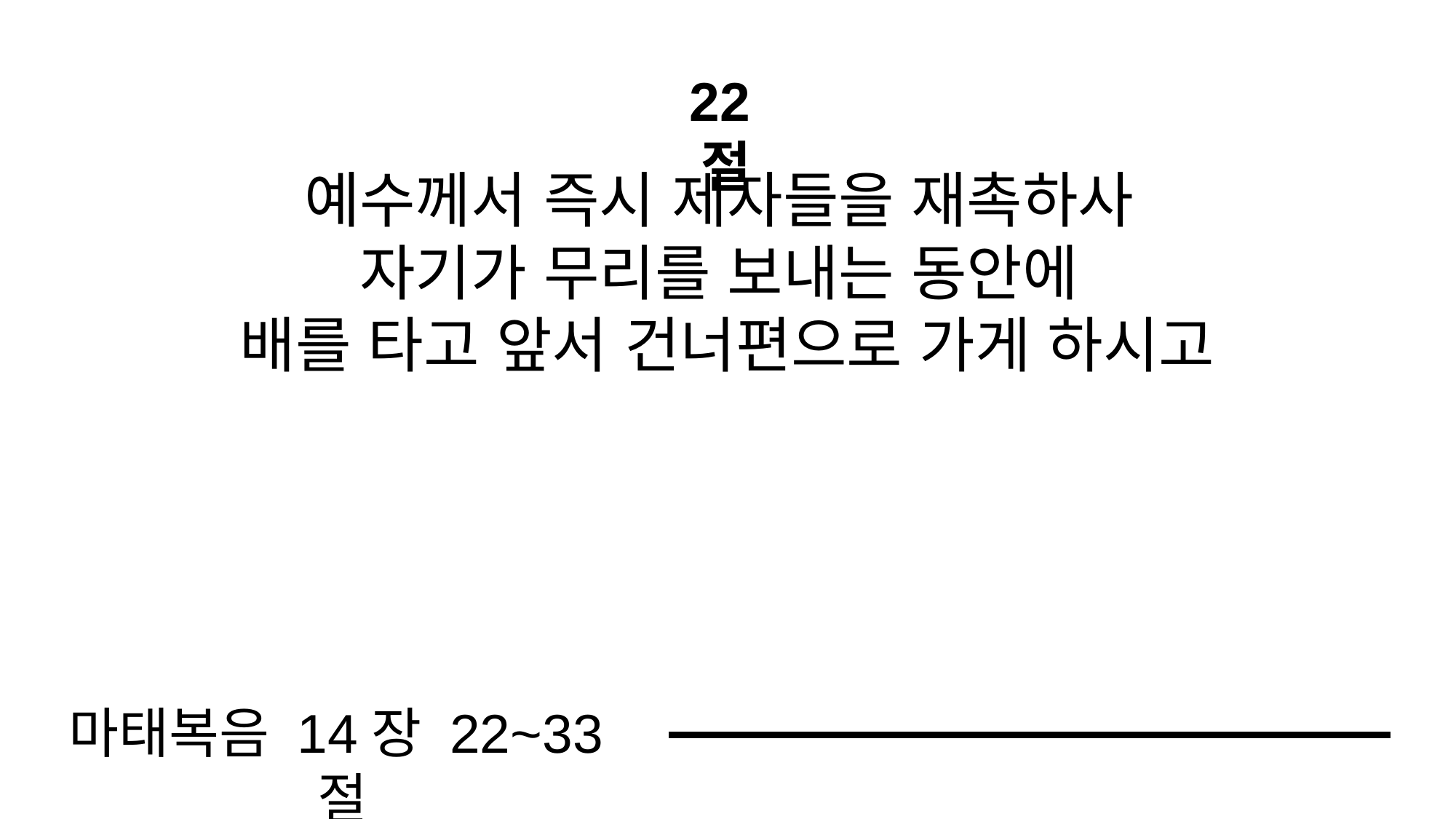

22절
예수께서 즉시 제자들을 재촉하사
자기가 무리를 보내는 동안에
배를 타고 앞서 건너편으로 가게 하시고
마태복음 14장 22~33절